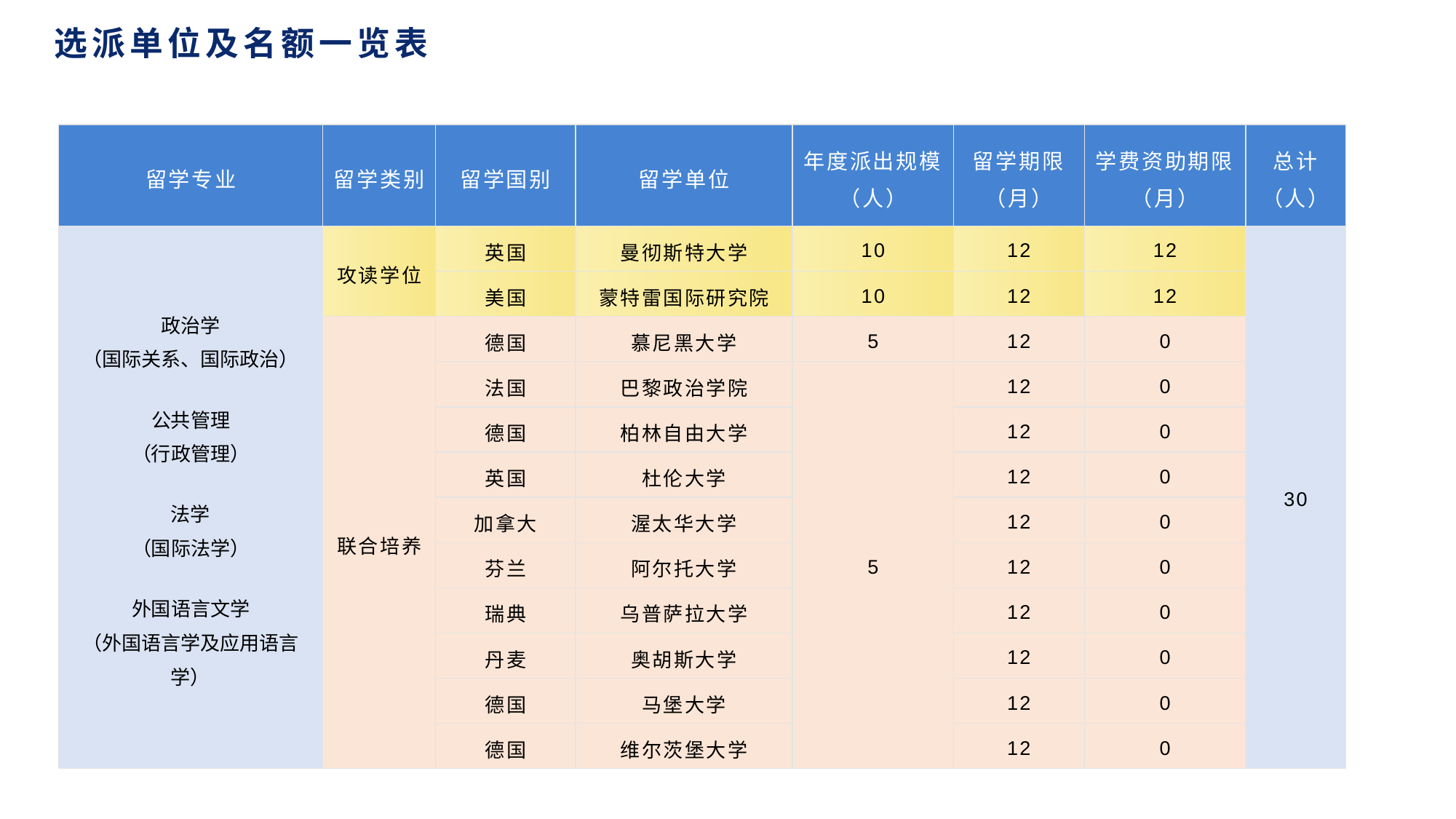

选派单位及名额一览表
| 留学专业 | 留学类别 | 留学国别 | 留学单位 | 年度派出规模（人） | 留学期限（月） | 学费资助期限（月） | 总计 （人） |
| --- | --- | --- | --- | --- | --- | --- | --- |
| 政治学 （国际关系、国际政治） 公共管理 （行政管理） 法学 （国际法学） 外国语言文学 （外国语言学及应用语言学） | 攻读学位 | 英国 | 曼彻斯特大学 | 10 | 12 | 12 | 30 |
|  |  | 美国 | 蒙特雷国际研究院 | 10 | 12 | 12 |  |
|  | 联合培养 | 德国 | 慕尼黑大学 | 5 | 12 | 0 |  |
|  |  | 法国 | 巴黎政治学院 | 5 | 12 | 0 |  |
|  |  | 德国 | 柏林自由大学 |  | 12 | 0 |  |
|  |  | 英国 | 杜伦大学 |  | 12 | 0 |  |
|  |  | 加拿大 | 渥太华大学 |  | 12 | 0 |  |
|  |  | 芬兰 | 阿尔托大学 |  | 12 | 0 |  |
|  |  | 瑞典 | 乌普萨拉大学 |  | 12 | 0 |  |
|  |  | 丹麦 | 奥胡斯大学 |  | 12 | 0 |  |
|  |  | 德国 | 马堡大学 |  | 12 | 0 |  |
|  |  | 德国 | 维尔茨堡大学 |  | 12 | 0 |  |